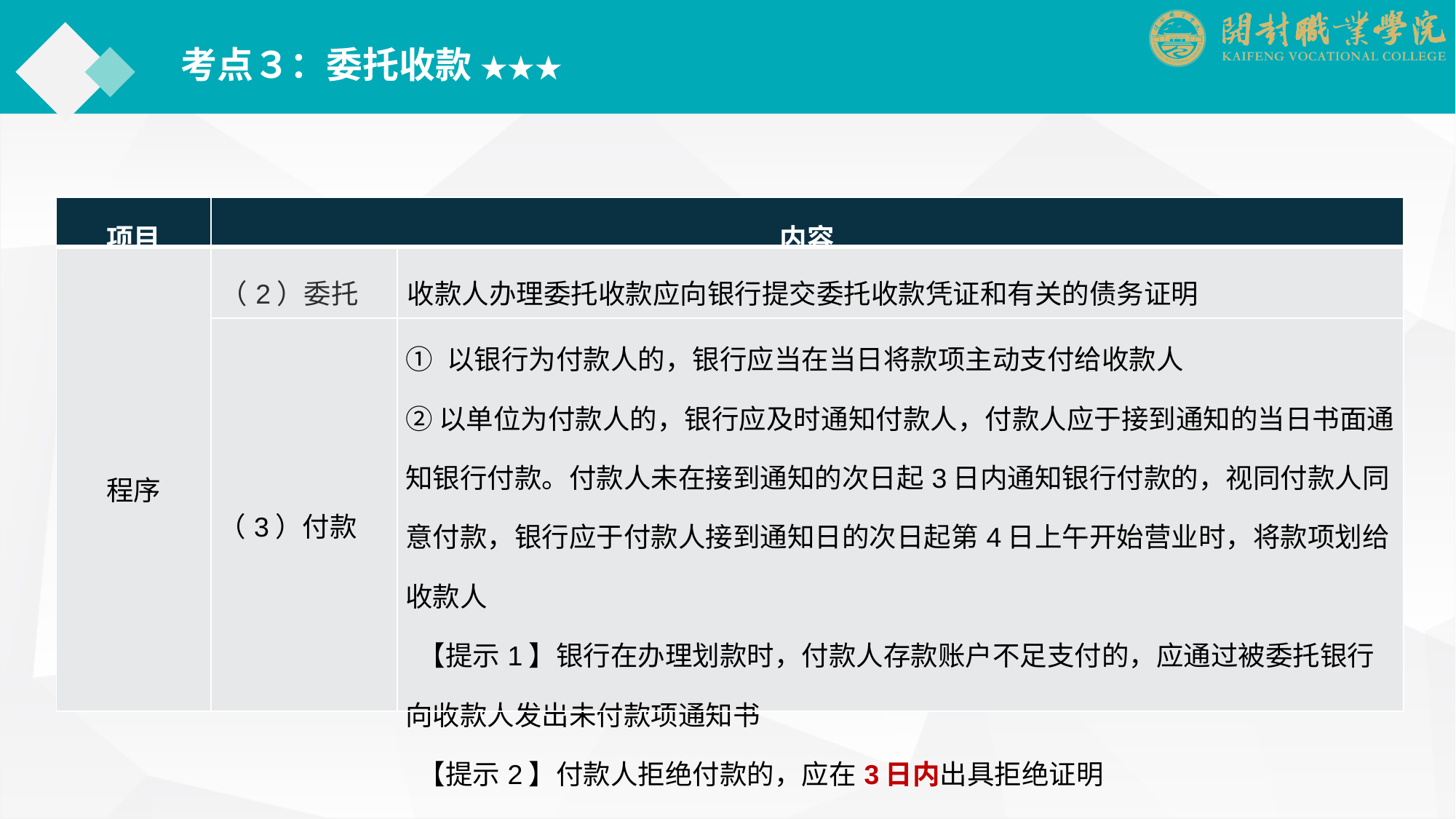

考点３：委托收款 ★★★
| 项目 | 内容 |  |
| --- | --- | --- |
| 程序 | （2）委托 | 收款人办理委托收款应向银行提交委托收款凭证和有关的债务证明 |
|  | （3）付款 | ① 以银行为付款人的，银行应当在当日将款项主动支付给收款人 ② 以单位为付款人的，银行应及时通知付款人，付款人应于接到通知的当日书面通知银行付款。付款人未在接到通知的次日起3日内通知银行付款的，视同付款人同意付款，银行应于付款人接到通知日的次日起第4日上午开始营业时，将款项划给收款人 【提示1】银行在办理划款时，付款人存款账户不足支付的，应通过被委托银行向收款人发出未付款项通知书 【提示2】付款人拒绝付款的，应在3日内出具拒绝证明 |